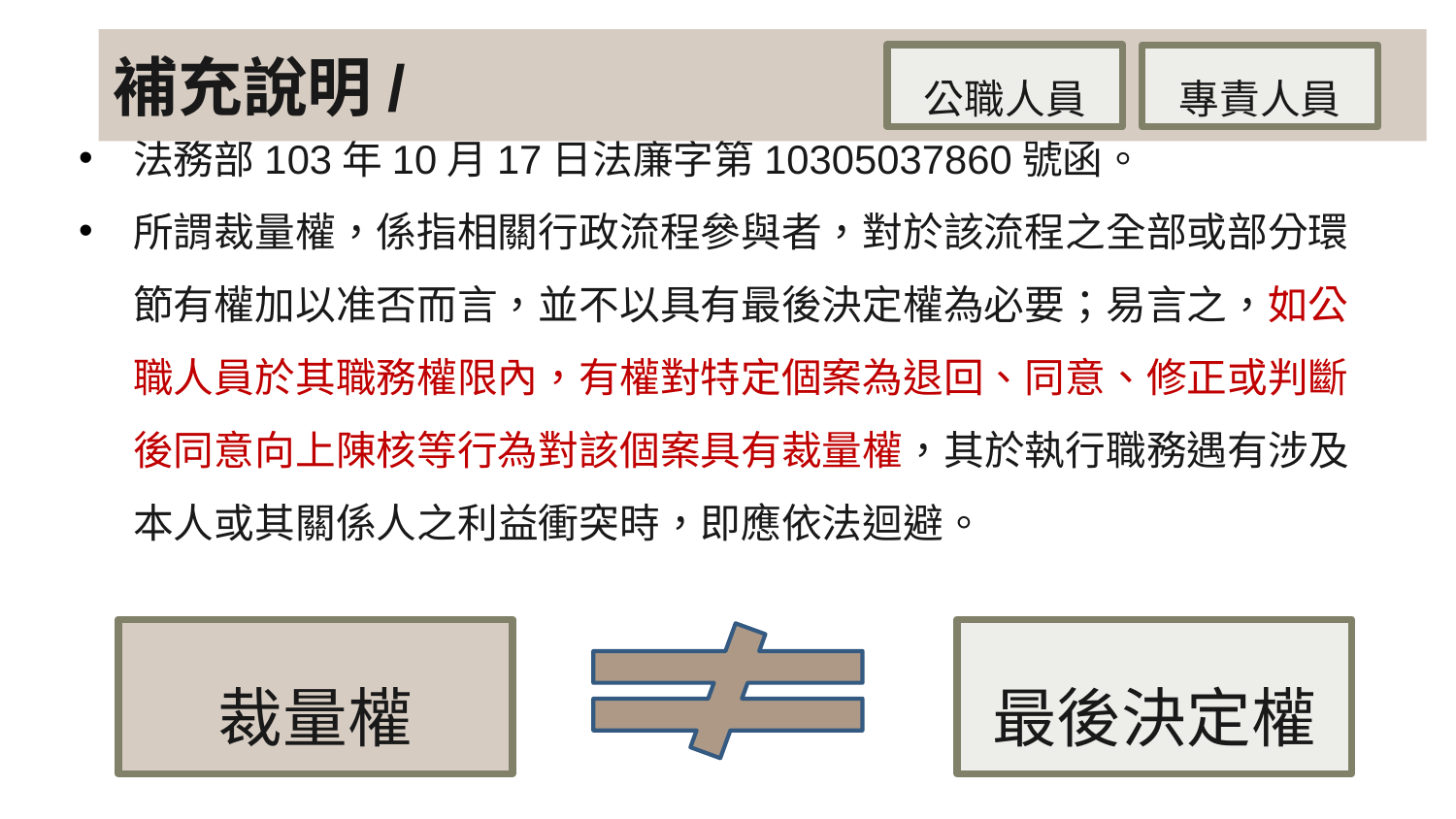

# 補充說明/
公職人員
專責人員
法務部103年10月17日法廉字第10305037860號函。
所謂裁量權，係指相關行政流程參與者，對於該流程之全部或部分環節有權加以准否而言，並不以具有最後決定權為必要；易言之，如公職人員於其職務權限內，有權對特定個案為退回、同意、修正或判斷後同意向上陳核等行為對該個案具有裁量權，其於執行職務遇有涉及本人或其關係人之利益衝突時，即應依法迴避。

裁量權
最後決定權